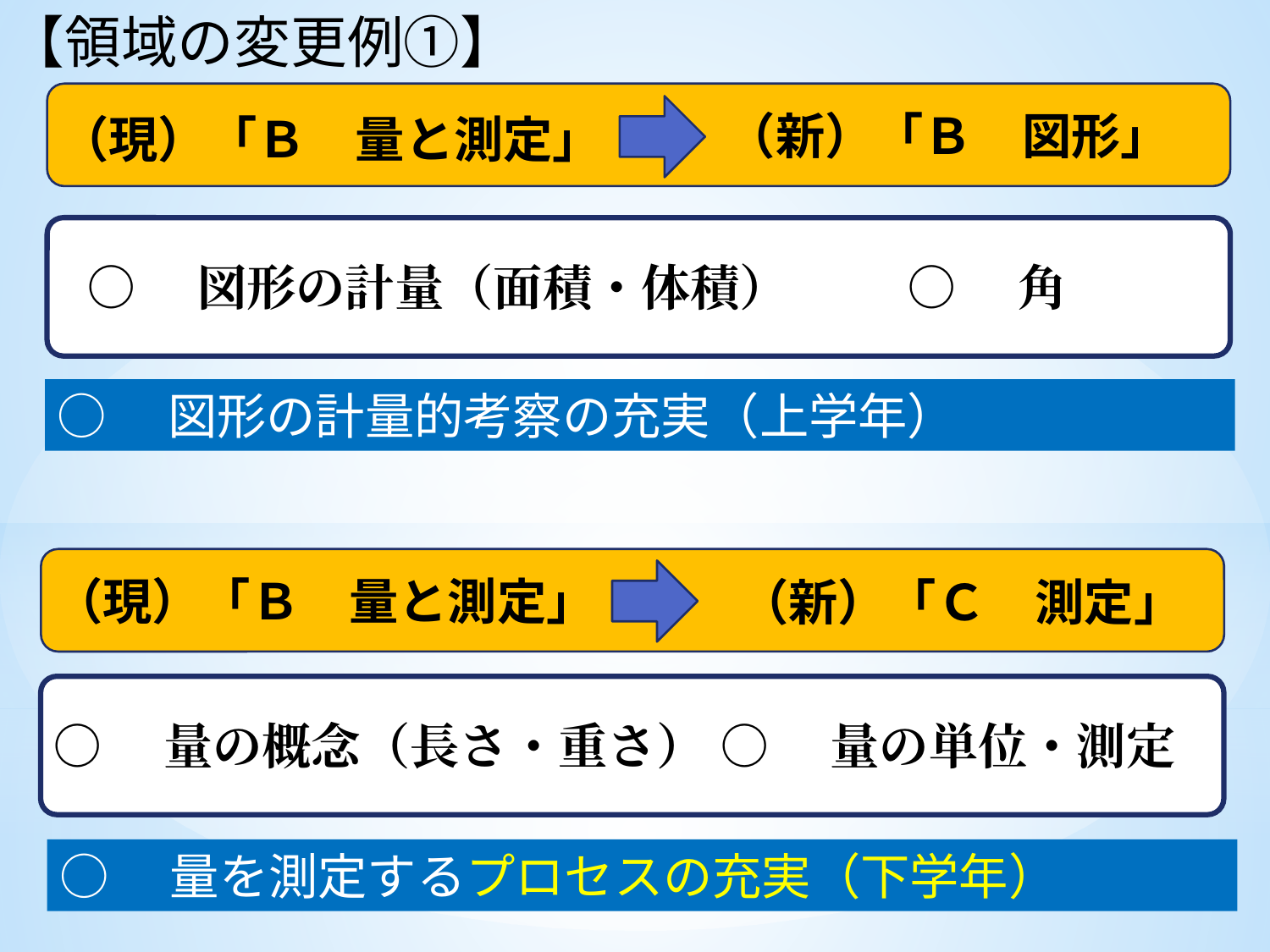

【領域の変更例①】

（現）「Ｂ　量と測定」

（新）「Ｂ　図形」

○　図形の計量（面積・体積）
○　角
○　図形の計量的考察の充実（上学年）

（現）「Ｂ　量と測定」

（新）「Ｃ　測定」

○　量の概念（長さ・重さ）
○　量の単位・測定
○　量を測定するプロセスの充実（下学年）